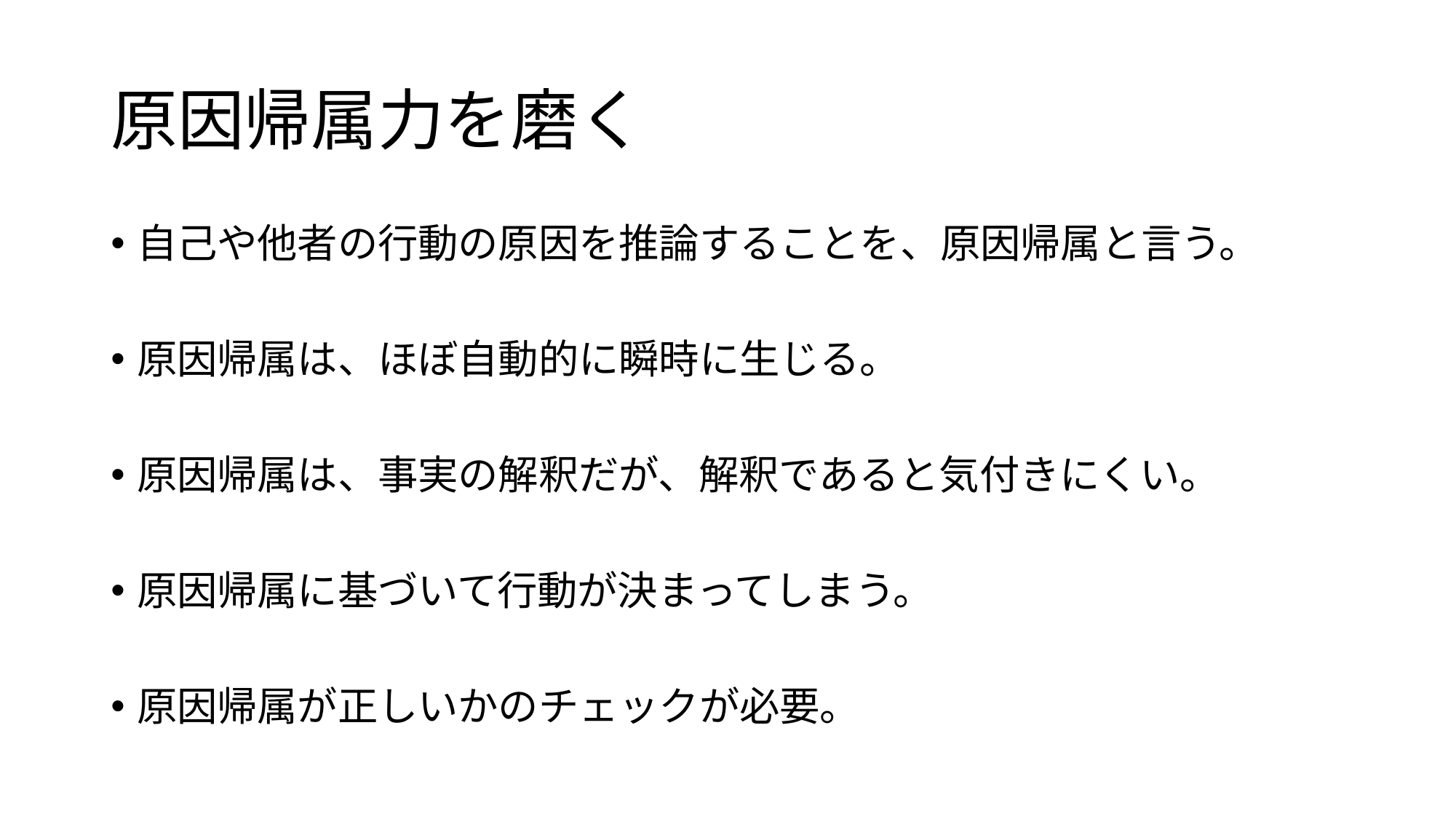

# 原因帰属力を磨く
自己や他者の行動の原因を推論することを、原因帰属と言う。

原因帰属は、ほぼ自動的に瞬時に生じる。

原因帰属は、事実の解釈だが、解釈であると気付きにくい。

原因帰属に基づいて行動が決まってしまう。

原因帰属が正しいかのチェックが必要。